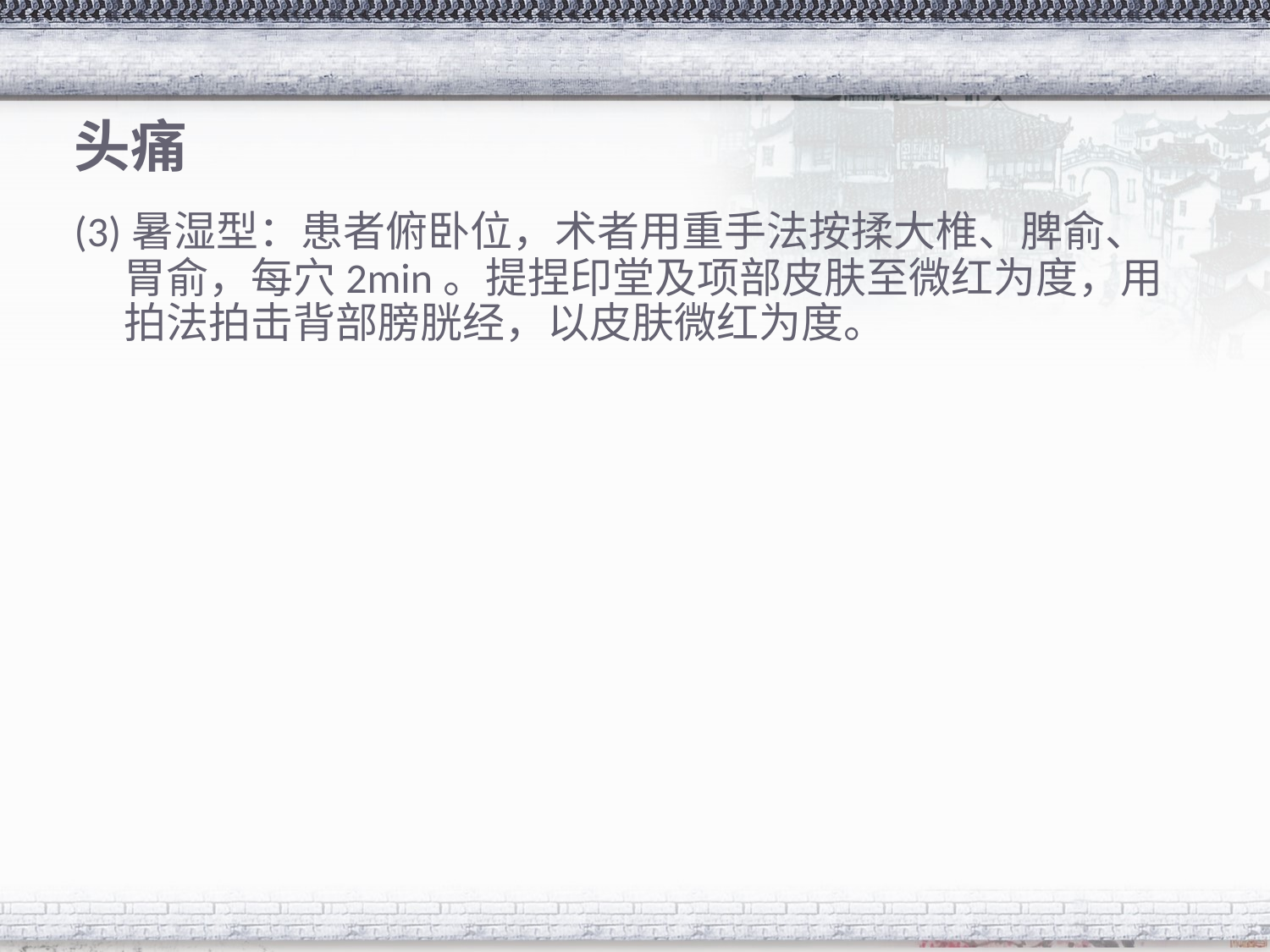

# 头痛
(3)暑湿型：患者俯卧位，术者用重手法按揉大椎、脾俞、胃俞，每穴2min。提捏印堂及项部皮肤至微红为度，用拍法拍击背部膀胱经，以皮肤微红为度。